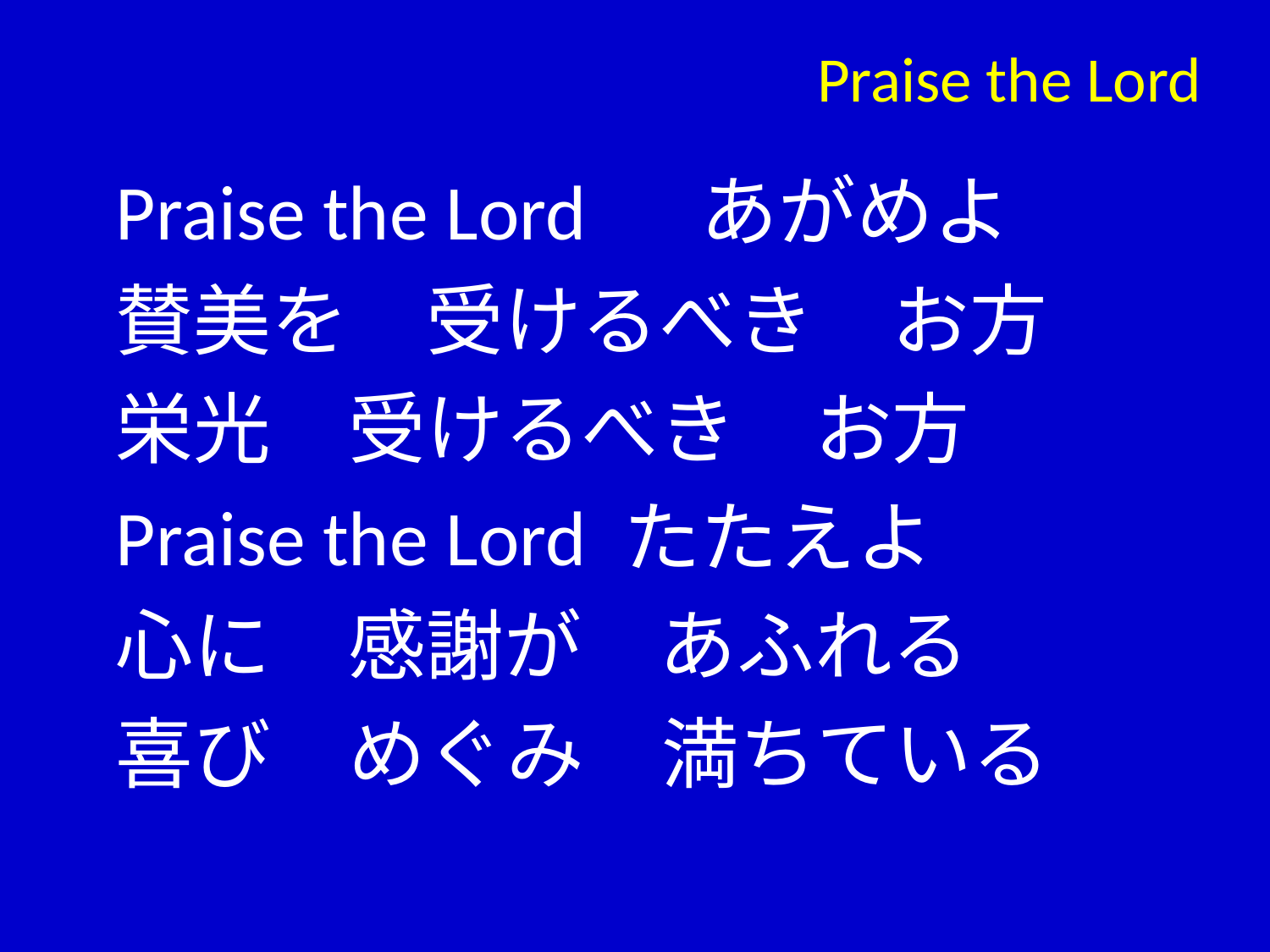

# Praise the Lord
Praise the Lord 　あがめよ
賛美を　受けるべき　お方
栄光　受けるべき　お方
Praise the Lord たたえよ
心に　感謝が　あふれる
喜び　めぐみ　満ちている